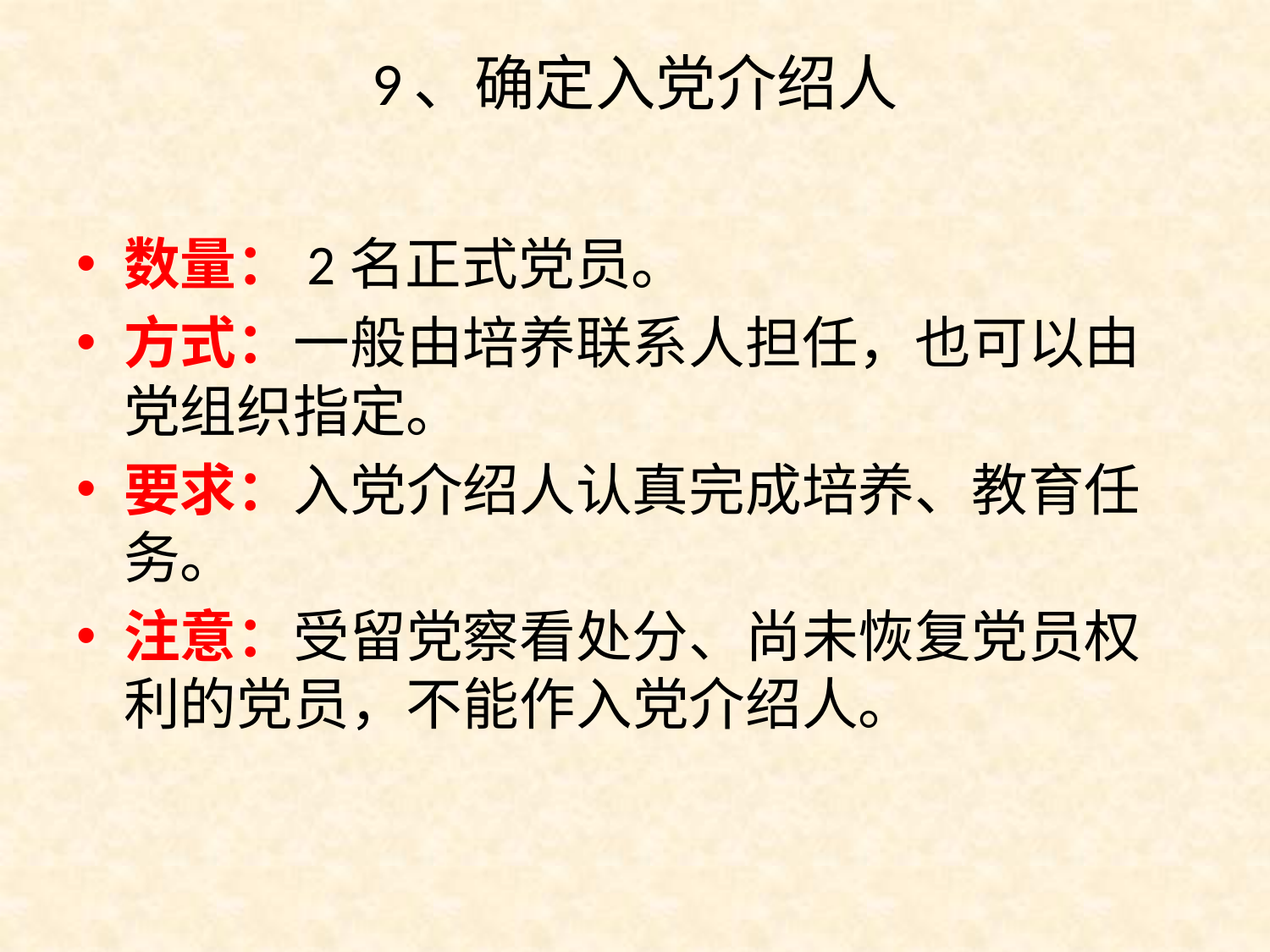

# 9、确定入党介绍人
数量：2名正式党员。
方式：一般由培养联系人担任，也可以由党组织指定。
要求：入党介绍人认真完成培养、教育任务。
注意：受留党察看处分、尚未恢复党员权利的党员，不能作入党介绍人。